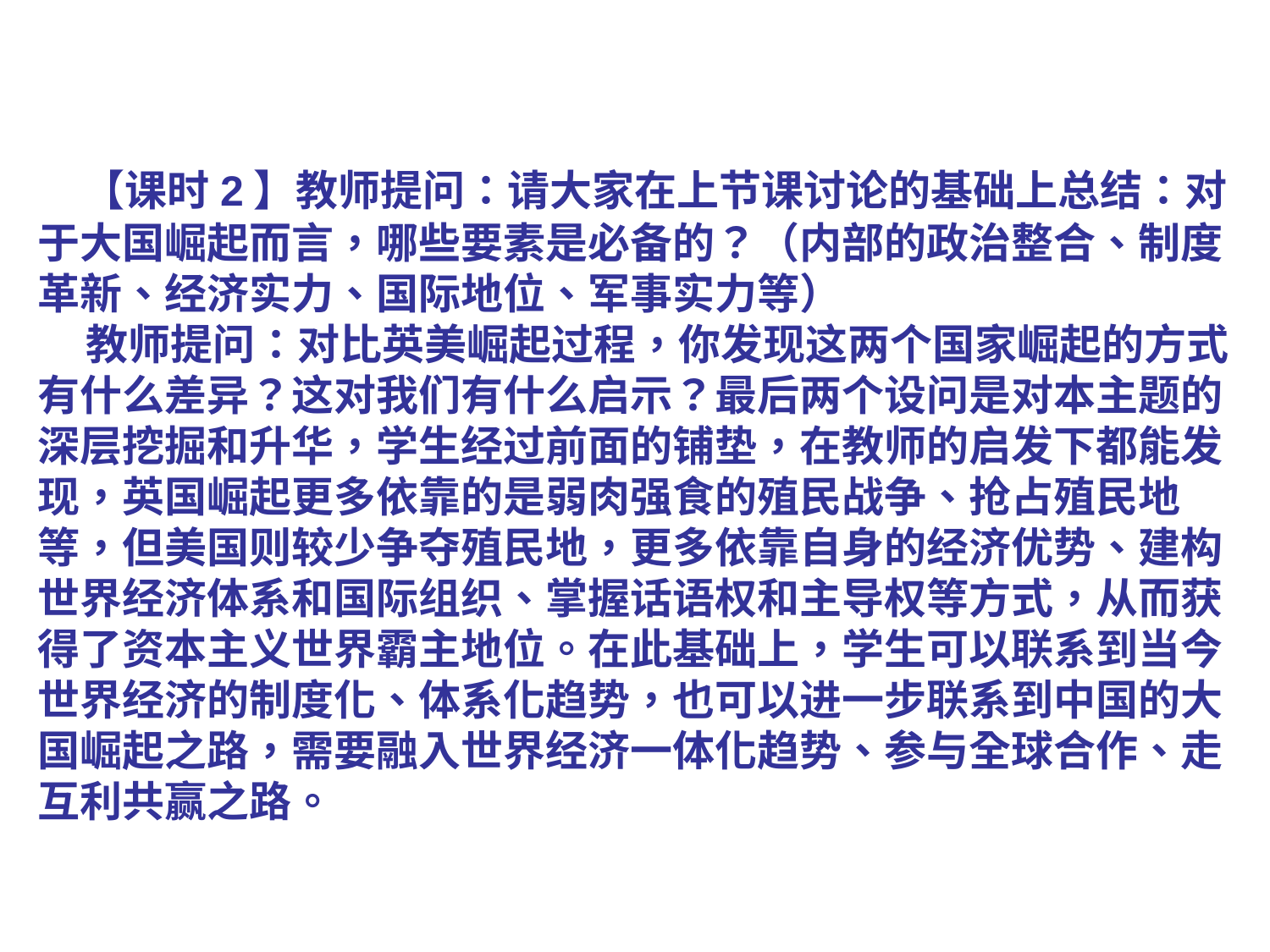

【课时2】教师提问：请大家在上节课讨论的基础上总结：对于大国崛起而言，哪些要素是必备的？（内部的政治整合、制度革新、经济实力、国际地位、军事实力等）
    教师提问：对比英美崛起过程，你发现这两个国家崛起的方式有什么差异？这对我们有什么启示？最后两个设问是对本主题的深层挖掘和升华，学生经过前面的铺垫，在教师的启发下都能发现，英国崛起更多依靠的是弱肉强食的殖民战争、抢占殖民地等，但美国则较少争夺殖民地，更多依靠自身的经济优势、建构世界经济体系和国际组织、掌握话语权和主导权等方式，从而获
得了资本主义世界霸主地位。在此基础上，学生可以联系到当今世界经济的制度化、体系化趋势，也可以进一步联系到中国的大国崛起之路，需要融入世界经济一体化趋势、参与全球合作、走互利共赢之路。